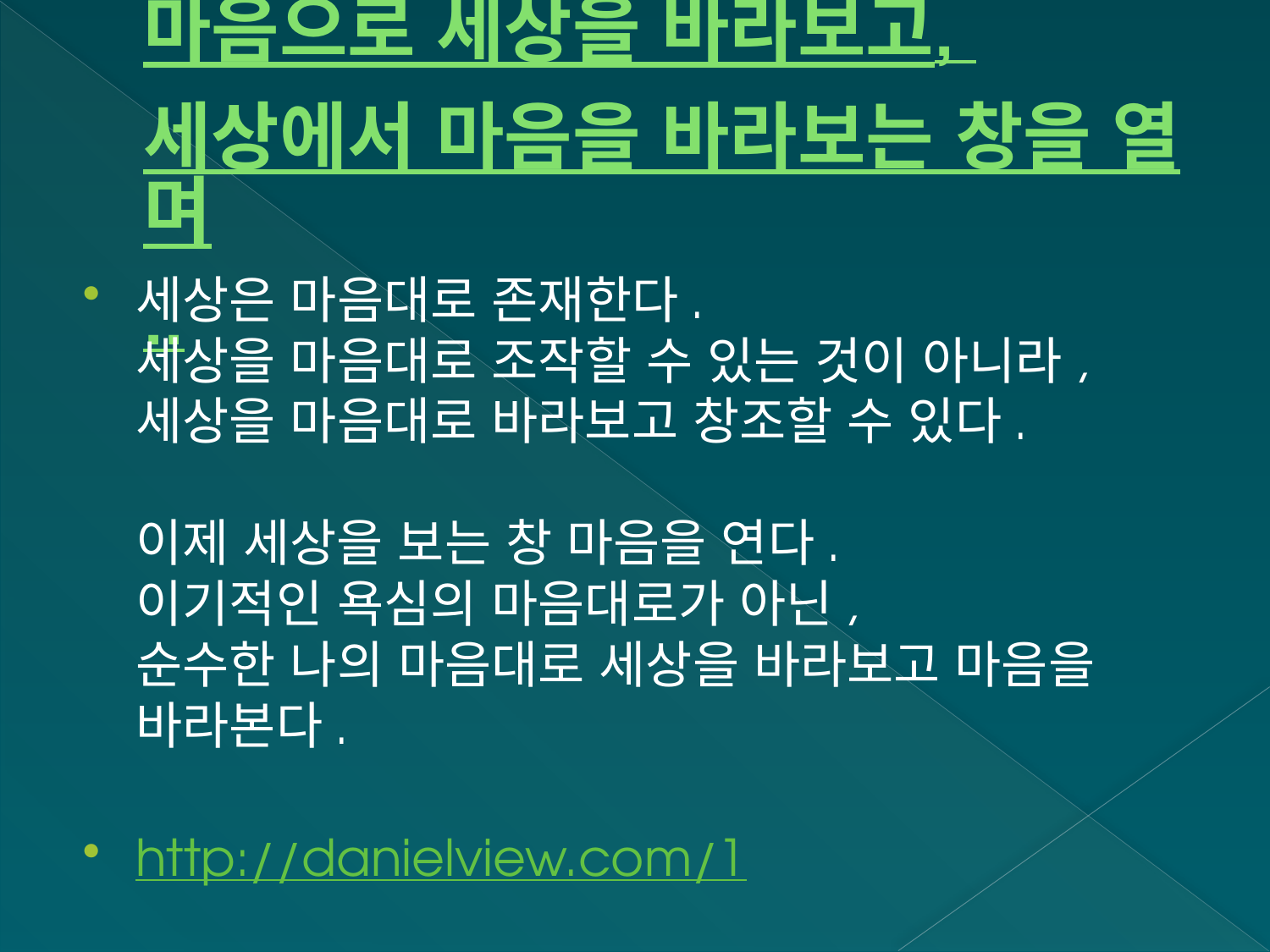

# 마음으로 세상을 바라보고, 세상에서 마음을 바라보는 창을 열며..
세상은 마음대로 존재한다.
세상을 마음대로 조작할 수 있는 것이 아니라,
세상을 마음대로 바라보고 창조할 수 있다.
이제 세상을 보는 창 마음을 연다.
이기적인 욕심의 마음대로가 아닌,
순수한 나의 마음대로 세상을 바라보고 마음을 바라본다.
http://danielview.com/1